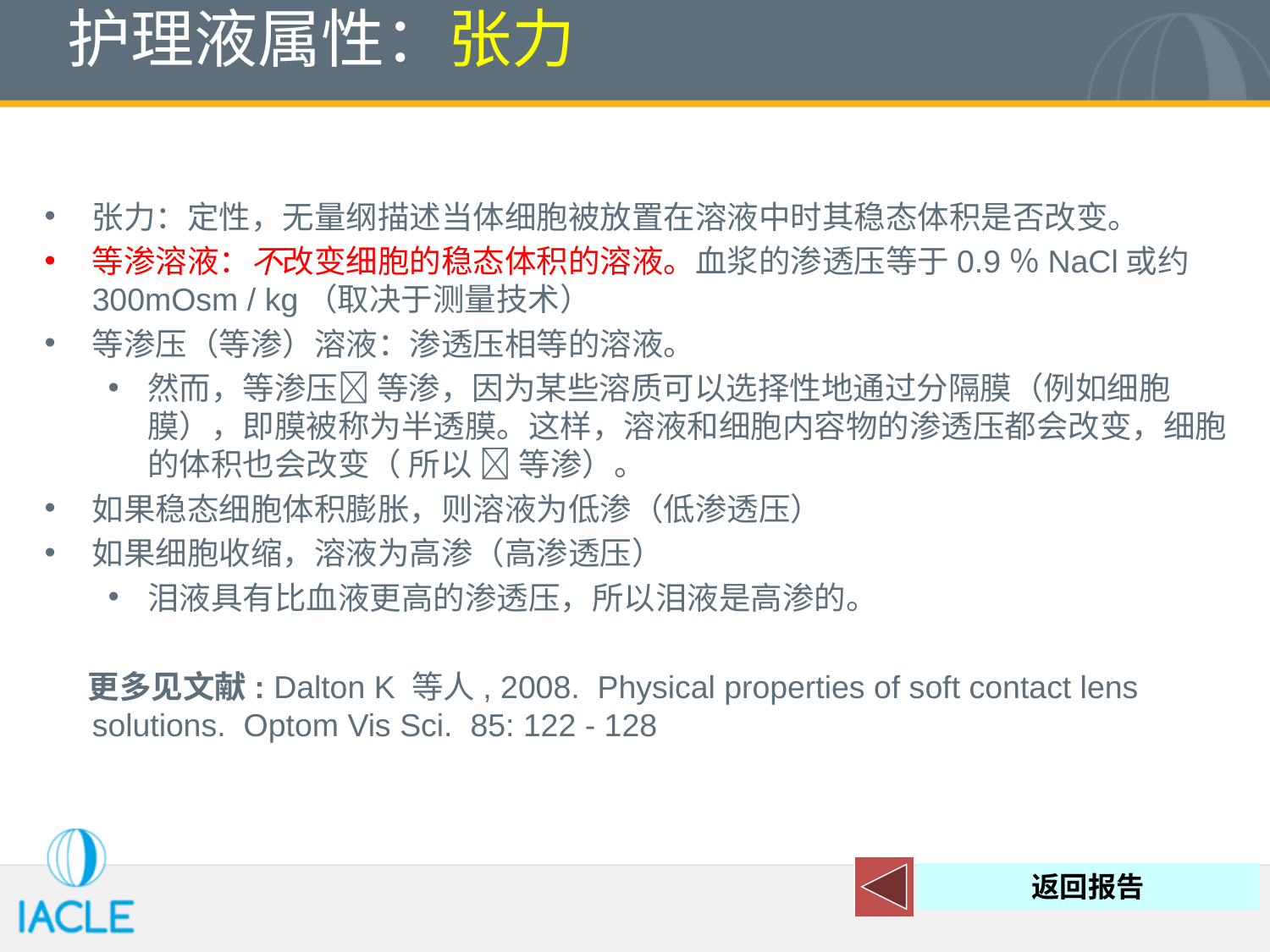

# 护理液属性：张力
张力：定性，无量纲描述当体细胞被放置在溶液中时其稳态体积是否改变。
等渗溶液：不改变细胞的稳态体积的溶液。血浆的渗透压等于0.9％NaCl或约300mOsm / kg（取决于测量技术）
等渗压（等渗）溶液：渗透压相等的溶液。
然而，等渗压≠ 等渗，因为某些溶质可以选择性地通过分隔膜（例如细胞膜），即膜被称为半透膜。这样，溶液和细胞内容物的渗透压都会改变，细胞的体积也会改变（ 所以 ≠ 等渗）。
如果稳态细胞体积膨胀，则溶液为低渗（低渗透压）
如果细胞收缩，溶液为高渗（高渗透压）
泪液具有比血液更高的渗透压，所以泪液是高渗的。

     更多见文献: Dalton K 等人, 2008.  Physical properties of soft contact lens solutions.  Optom Vis Sci.  85: 122 - 128

返回报告